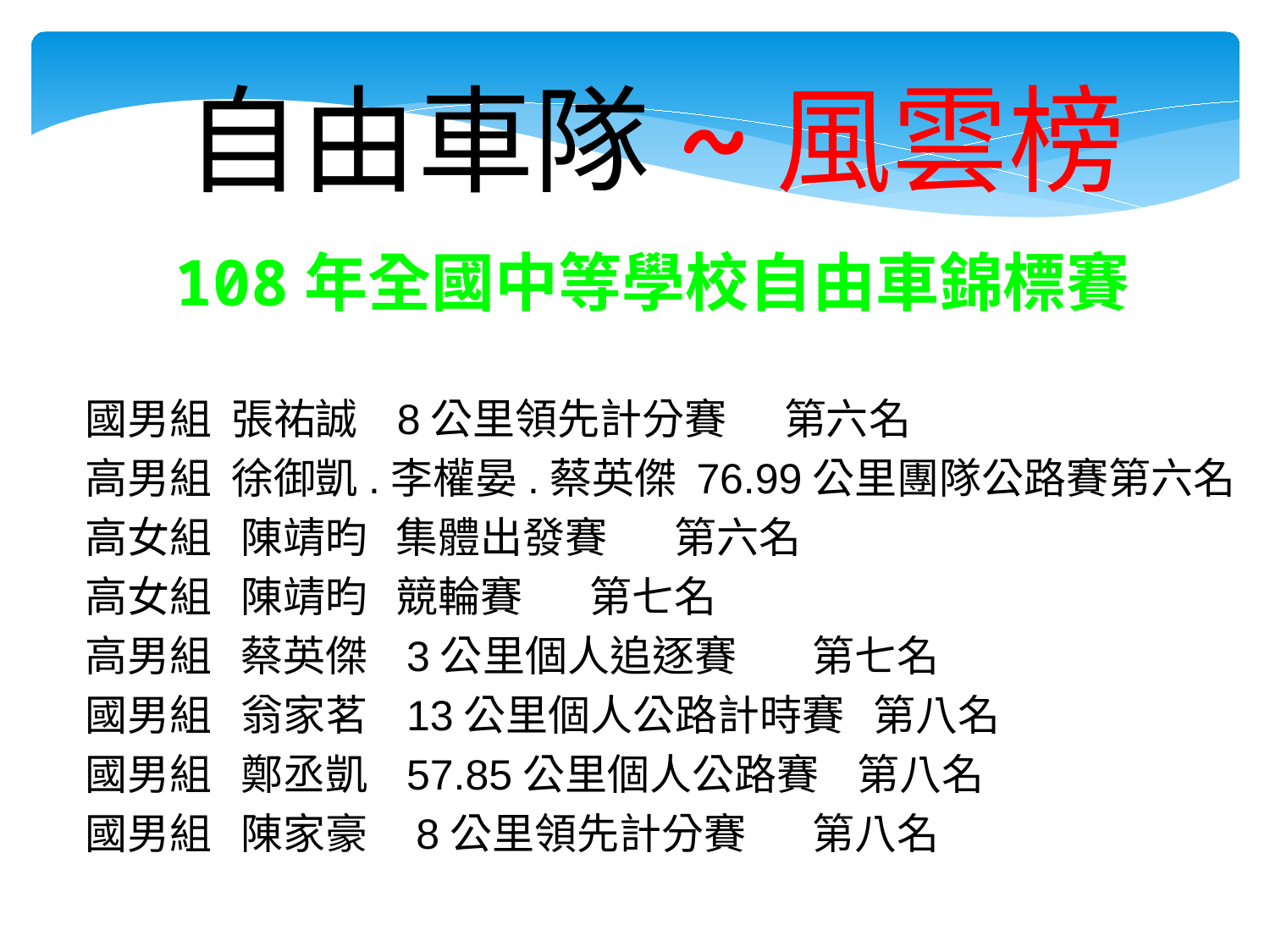

自由車隊~風雲榜
108年全國中等學校自由車錦標賽

國男組  張祐誠   8公里領先計分賽      第六名
高男組  徐御凱.李權晏.蔡英傑 76.99公里團隊公路賽第六名
高女組   陳靖昀   集體出發賽       第六名
高女組   陳靖昀   競輪賽       第七名
高男組   蔡英傑   3公里個人追逐賽        第七名
國男組   翁家茗   13公里個人公路計時賽   第八名
國男組   鄭丞凱   57.85公里個人公路賽    第八名
國男組   陳家豪    8公里領先計分賽       第八名